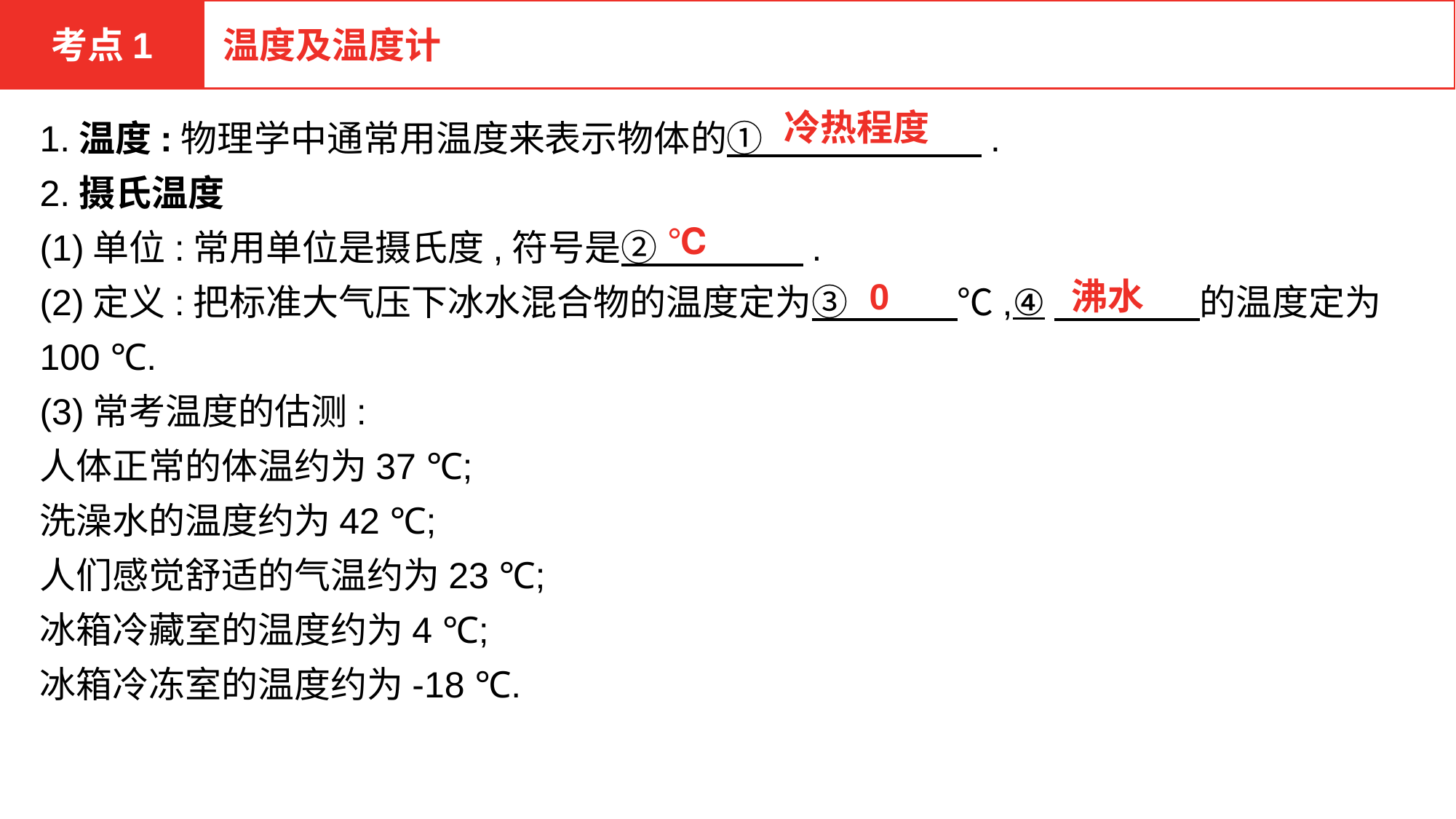

考点1
温度及温度计
1.温度:物理学中通常用温度来表示物体的①　　　　　　.
2.摄氏温度
(1)单位:常用单位是摄氏度,符号是②　　　　.
(2)定义:把标准大气压下冰水混合物的温度定为③　　　℃,④　　　　的温度定为100 ℃.
(3)常考温度的估测:
人体正常的体温约为37 ℃;
洗澡水的温度约为42 ℃;
人们感觉舒适的气温约为23 ℃;
冰箱冷藏室的温度约为4 ℃;
冰箱冷冻室的温度约为-18 ℃.
冷热程度
℃
0
沸水